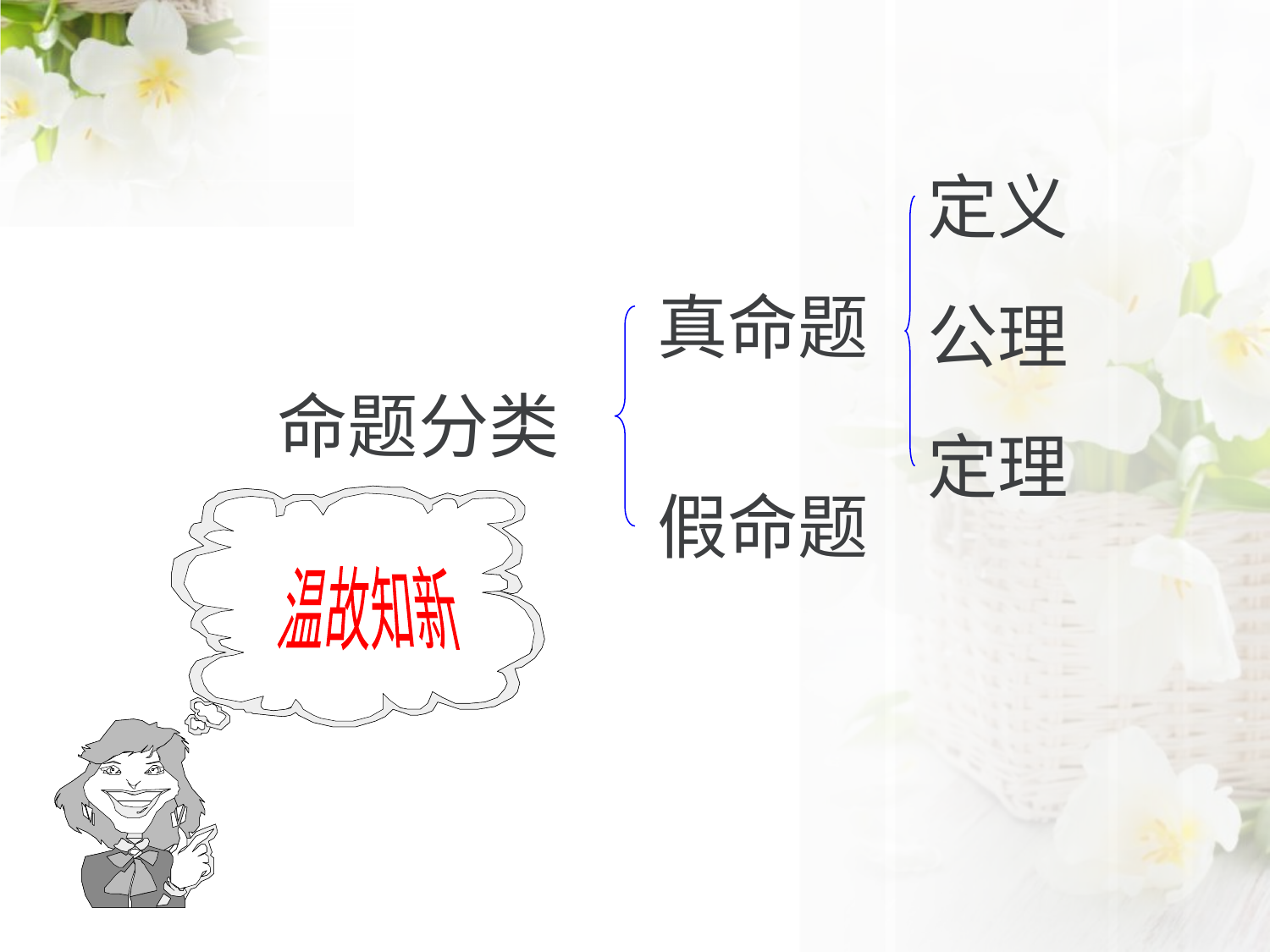

定义

真命题
公理

命题分类
定理
假命题

温故知新
温故知新